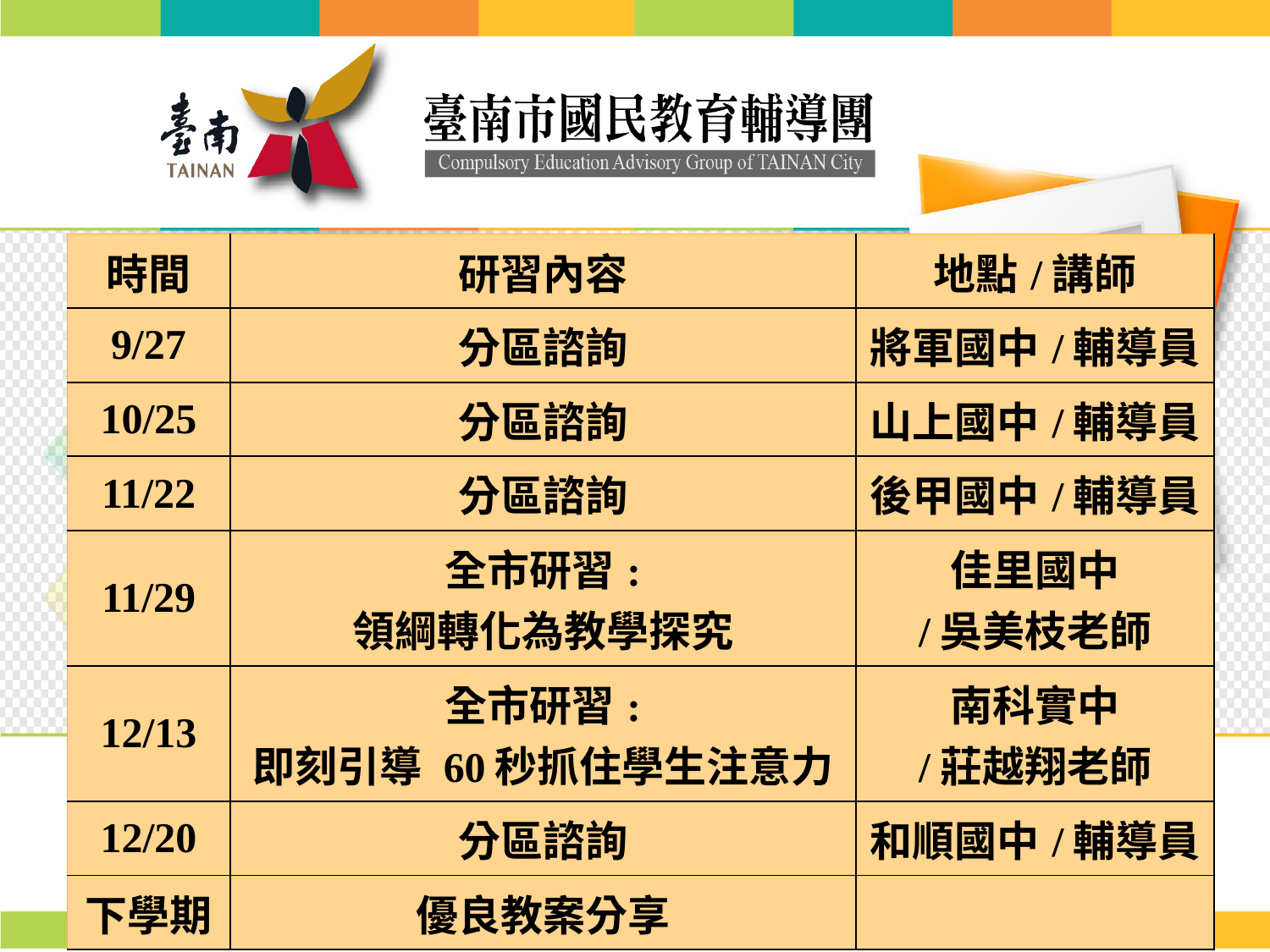

| 時間 | 研習內容 | 地點/講師 |
| --- | --- | --- |
| 9/27 | 分區諮詢 | 將軍國中/輔導員 |
| 10/25 | 分區諮詢 | 山上國中/輔導員 |
| 11/22 | 分區諮詢 | 後甲國中/輔導員 |
| 11/29 | 全市研習: 領綱轉化為教學探究 | 佳里國中 /吳美枝老師 |
| 12/13 | 全市研習: 即刻引導 60秒抓住學生注意力 | 南科實中 /莊越翔老師 |
| 12/20 | 分區諮詢 | 和順國中/輔導員 |
| 下學期 | 優良教案分享 |  |